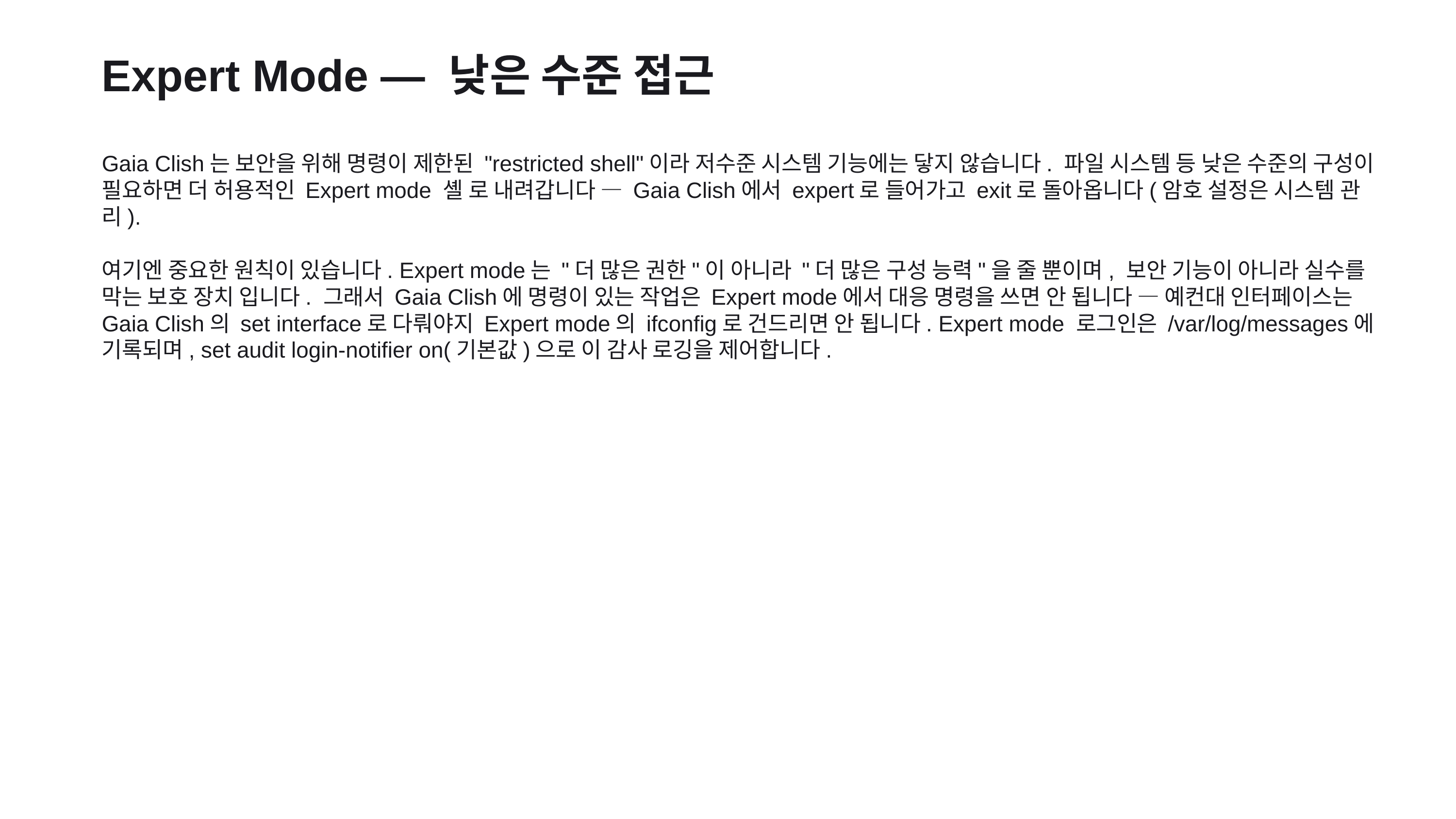

Expert Mode — 낮은 수준 접근
Gaia Clish는 보안을 위해 명령이 제한된 "restricted shell"이라 저수준 시스템 기능에는 닿지 않습니다. 파일 시스템 등 낮은 수준의 구성이 필요하면 더 허용적인 Expert mode 셸 로 내려갑니다 — Gaia Clish에서 expert로 들어가고 exit로 돌아옵니다(암호 설정은 시스템 관리).

여기엔 중요한 원칙이 있습니다. Expert mode는 "더 많은 권한"이 아니라 "더 많은 구성 능력"을 줄 뿐이며, 보안 기능이 아니라 실수를 막는 보호 장치 입니다. 그래서 Gaia Clish에 명령이 있는 작업은 Expert mode에서 대응 명령을 쓰면 안 됩니다 — 예컨대 인터페이스는 Gaia Clish의 set interface로 다뤄야지 Expert mode의 ifconfig로 건드리면 안 됩니다. Expert mode 로그인은 /var/log/messages에 기록되며, set audit login-notifier on(기본값)으로 이 감사 로깅을 제어합니다.